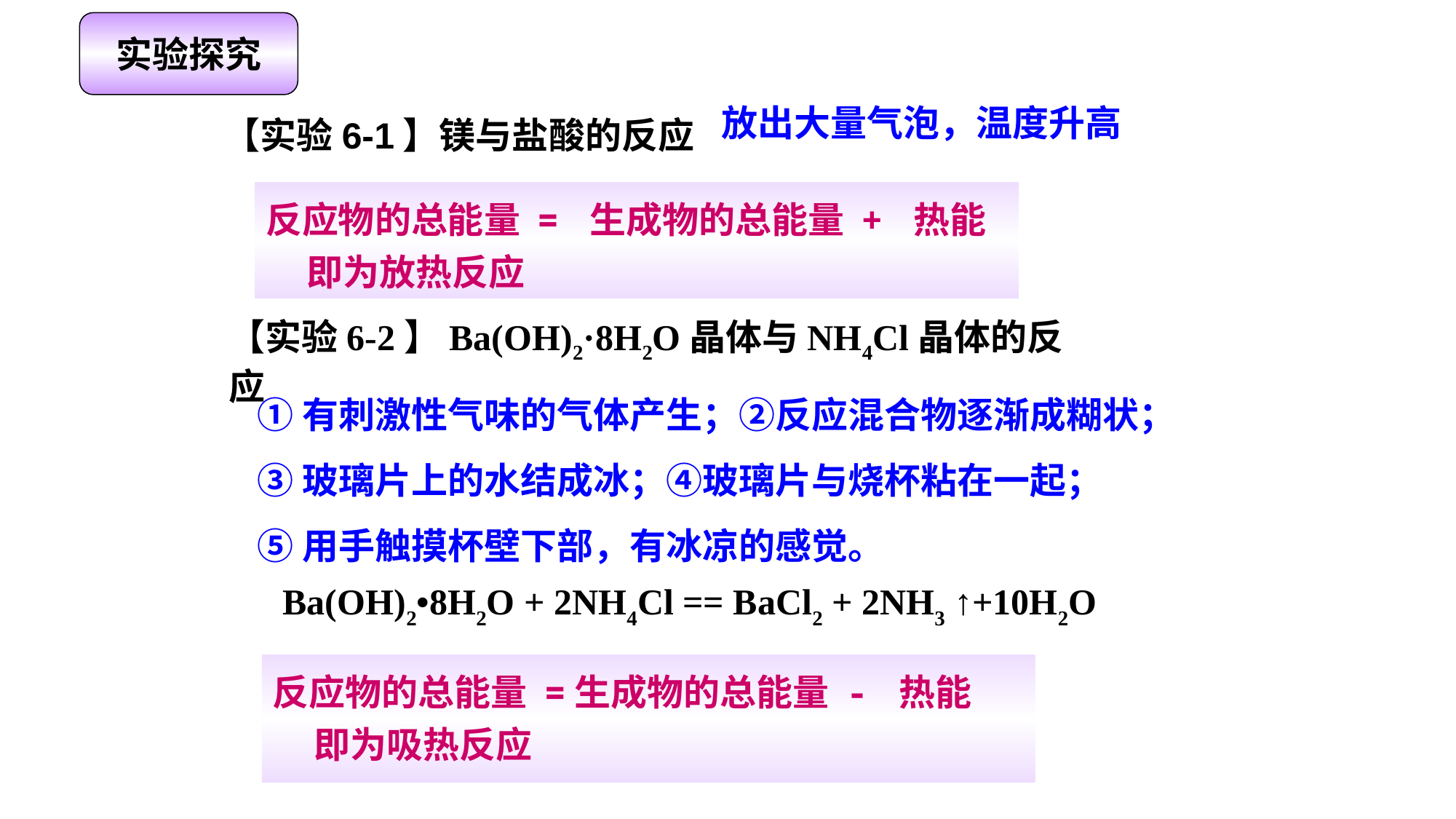

实验探究
【实验6-1】镁与盐酸的反应
放出大量气泡，温度升高
反应物的总能量 = 生成物的总能量 + 热能
    即为放热反应
【实验6-2】Ba(OH)2·8H2O晶体与NH4Cl晶体的反应
①有刺激性气味的气体产生；②反应混合物逐渐成糊状；
③玻璃片上的水结成冰；④玻璃片与烧杯粘在一起；
⑤用手触摸杯壁下部，有冰凉的感觉。
Ba(OH)2•8H2O + 2NH4Cl == BaCl2 + 2NH3 ↑+10H2O
反应物的总能量 =生成物的总能量 - 热能
    即为吸热反应